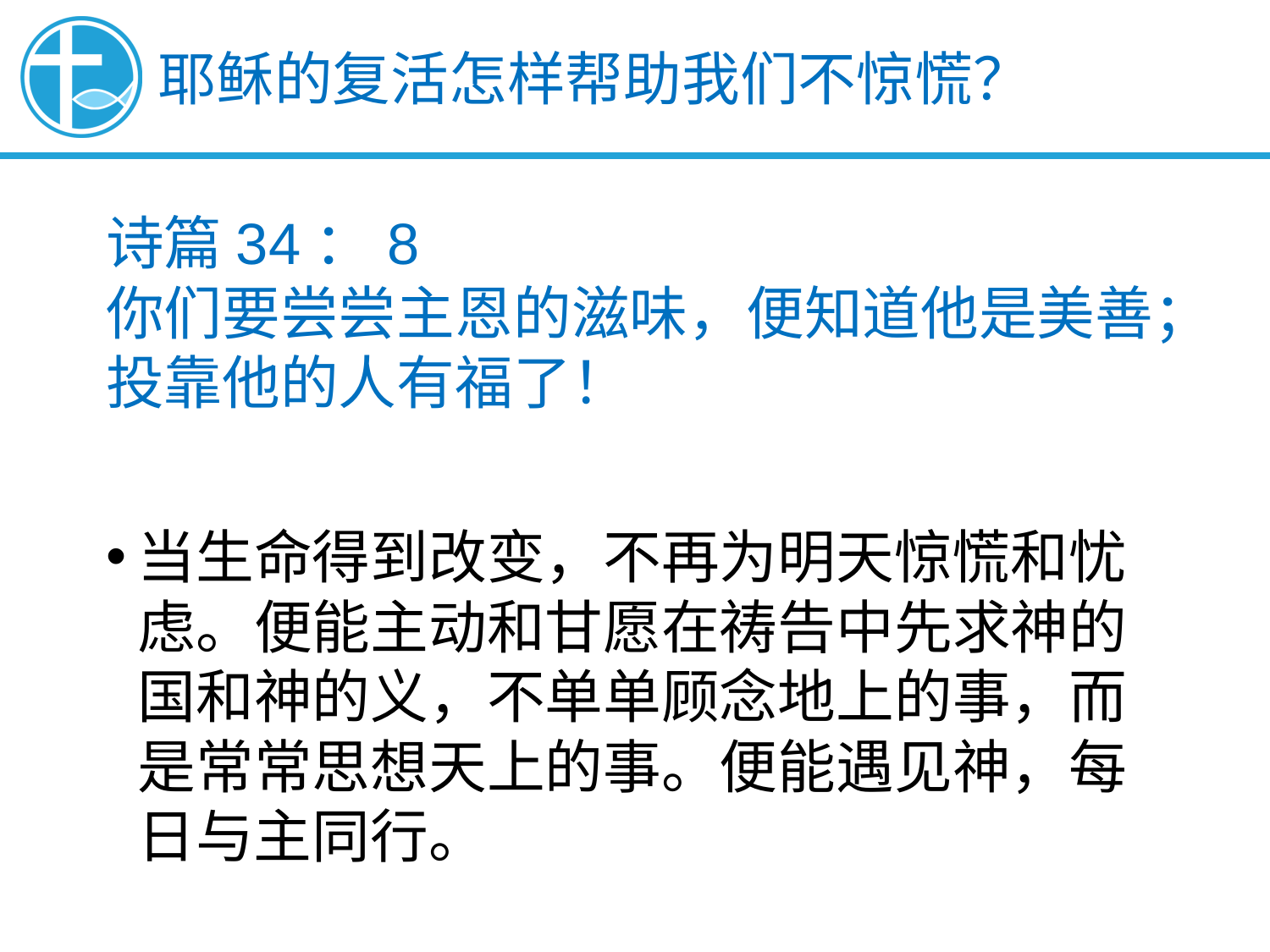

耶稣的复活怎样帮助我们不惊慌？
诗篇34：8
你们要尝尝主恩的滋味，便知道他是美善；投靠他的人有福了！

当生命得到改变，不再为明天惊慌和忧虑。便能主动和甘愿在祷告中先求神的国和神的义，不单单顾念地上的事，而是常常思想天上的事。便能遇见神，每日与主同行。